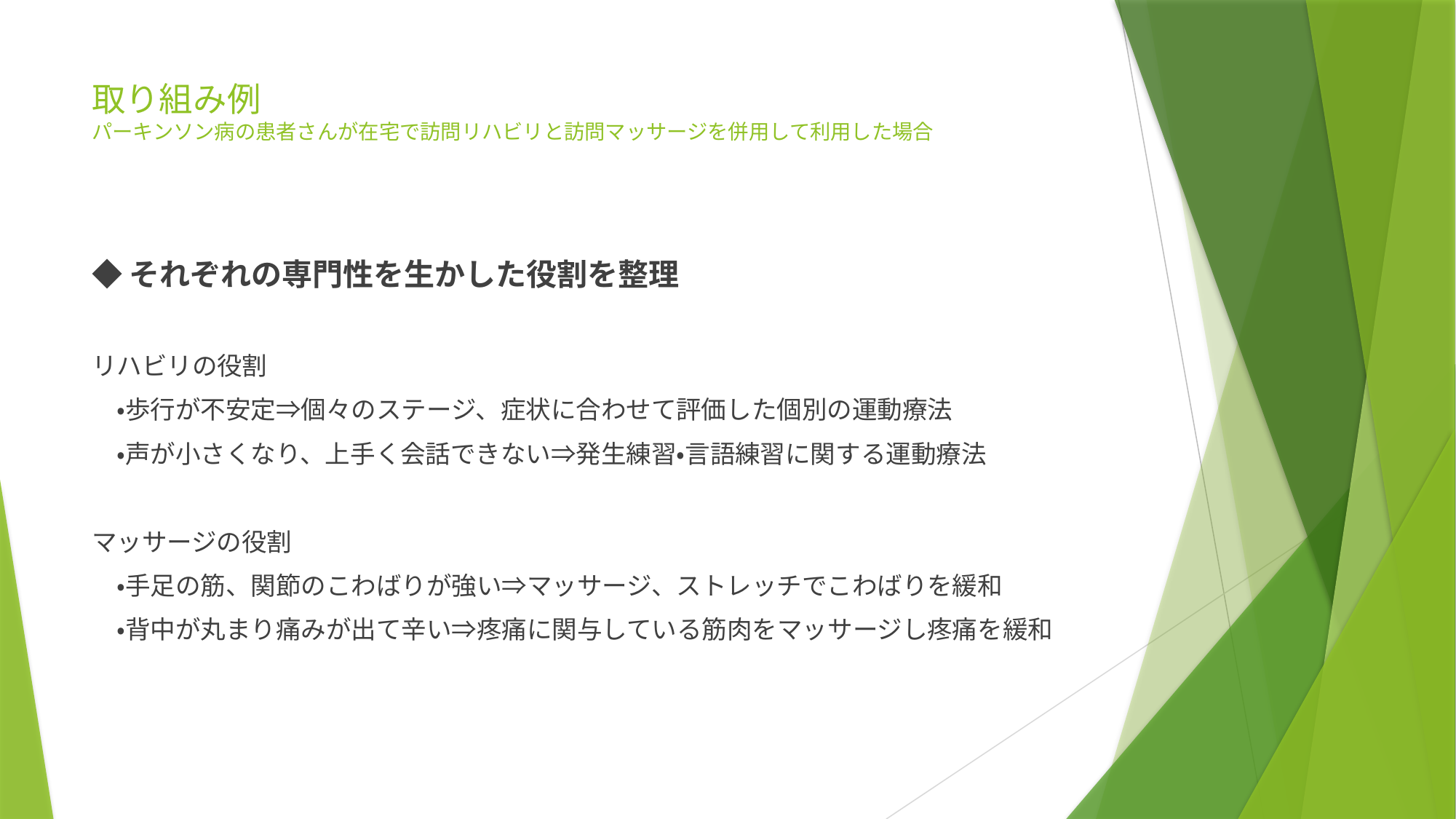

# 取り組み例 パーキンソン病の患者さんが在宅で訪問リハビリと訪問マッサージを併用して利用した場合
◆それぞれの専門性を生かした役割を整理

リハビリの役割
　・歩行が不安定⇒個々のステージ、症状に合わせて評価した個別の運動療法
　・声が小さくなり、上手く会話できない⇒発生練習・言語練習に関する運動療法

マッサージの役割
　・手足の筋、関節のこわばりが強い⇒マッサージ、ストレッチでこわばりを緩和
　・背中が丸まり痛みが出て辛い⇒疼痛に関与している筋肉をマッサージし疼痛を緩和